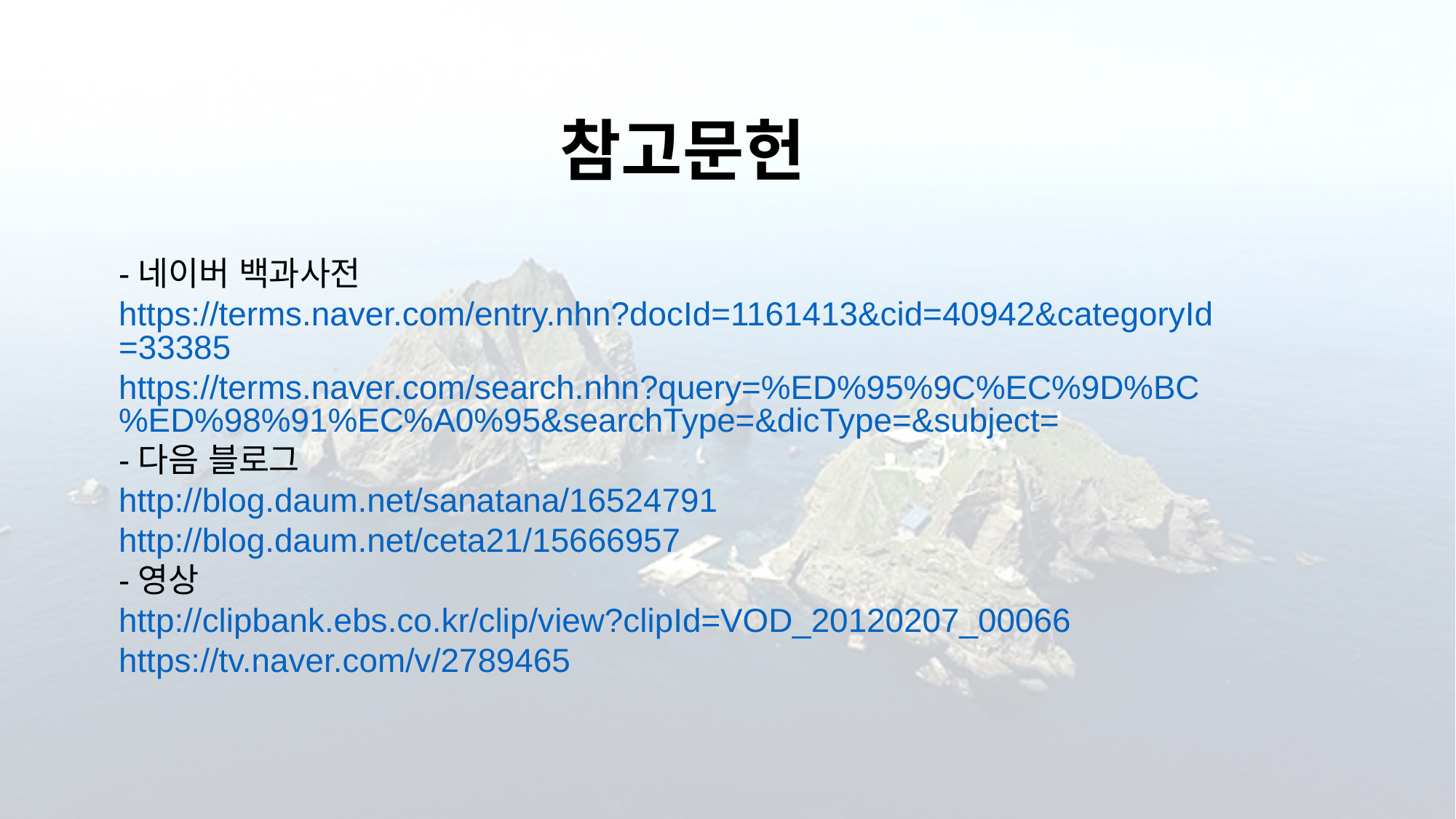

# 참고문헌
-네이버 백과사전
https://terms.naver.com/entry.nhn?docId=1161413&cid=40942&categoryId=33385
https://terms.naver.com/search.nhn?query=%ED%95%9C%EC%9D%BC%ED%98%91%EC%A0%95&searchType=&dicType=&subject=
-다음 블로그
http://blog.daum.net/sanatana/16524791
http://blog.daum.net/ceta21/15666957
-영상
http://clipbank.ebs.co.kr/clip/view?clipId=VOD_20120207_00066
https://tv.naver.com/v/2789465